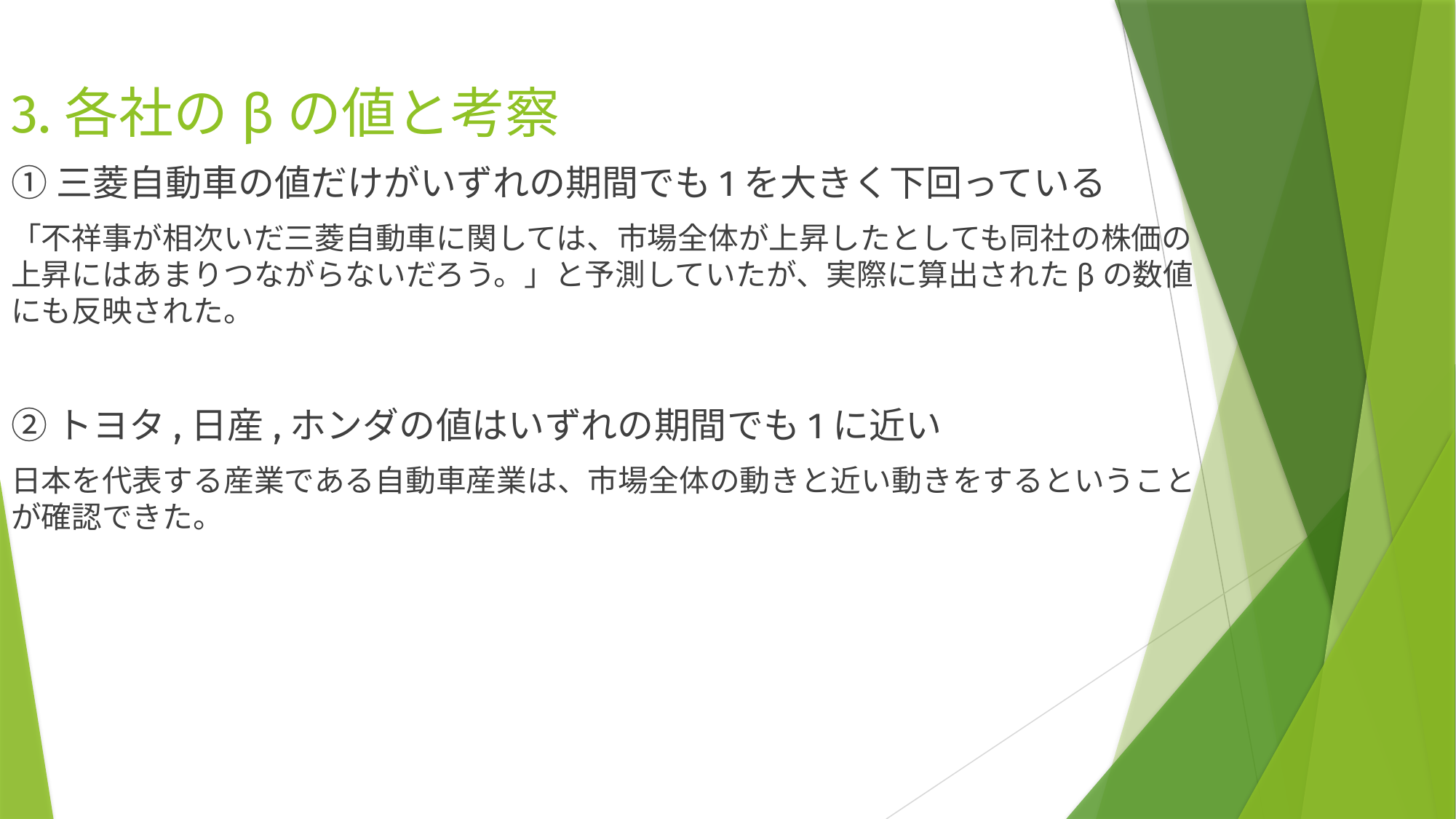

# 3.各社のβの値と考察
①三菱自動車の値だけがいずれの期間でも1を大きく下回っている
「不祥事が相次いだ三菱自動車に関しては、市場全体が上昇したとしても同社の株価の上昇にはあまりつながらないだろう。」と予測していたが、実際に算出されたβの数値にも反映された。

②トヨタ,日産,ホンダの値はいずれの期間でも1に近い
日本を代表する産業である自動車産業は、市場全体の動きと近い動きをするということが確認できた。